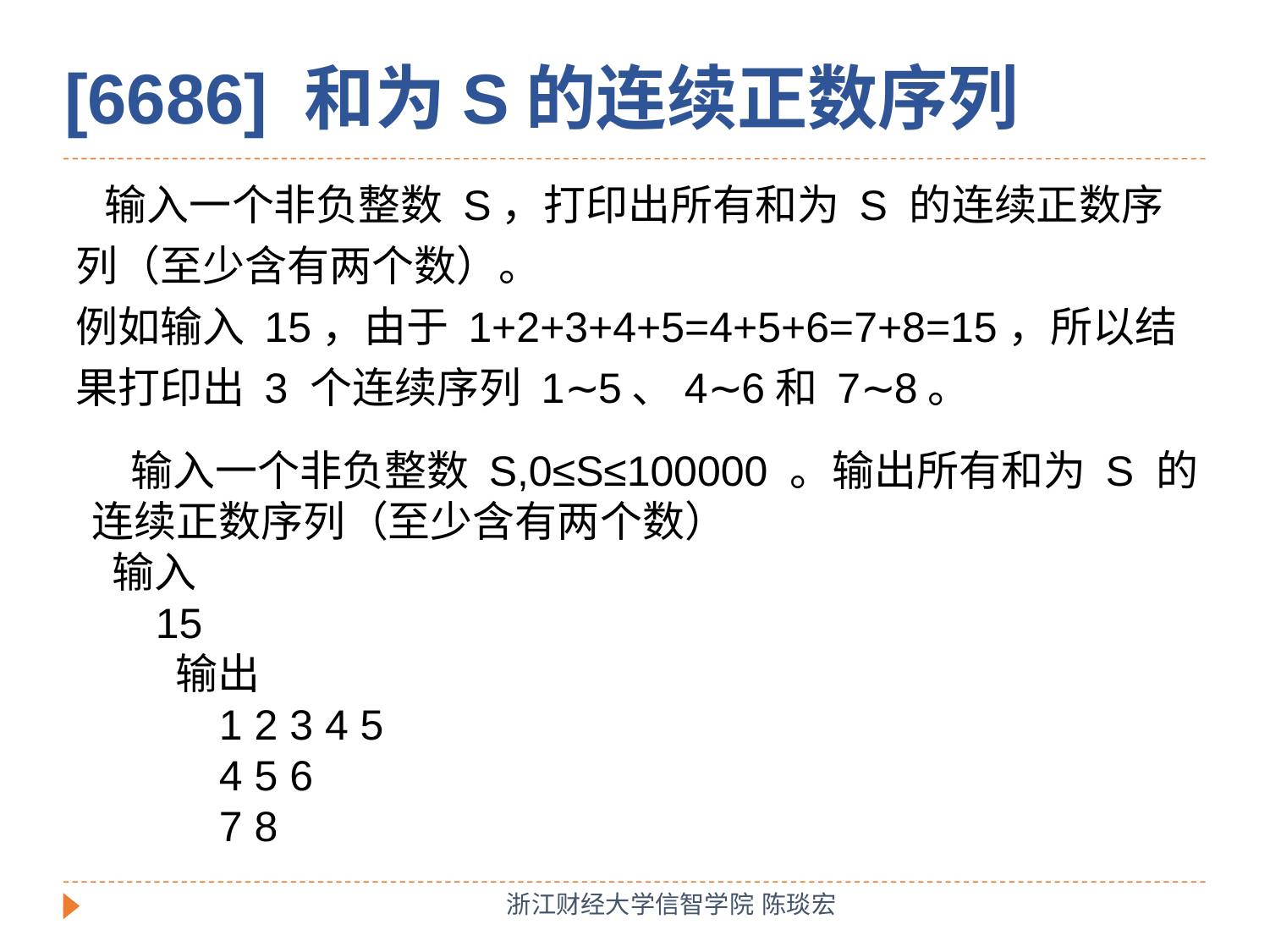

[6686] 和为S的连续正数序列
  输入一个非负整数 S，打印出所有和为 S 的连续正数序列（至少含有两个数）。
例如输入 15，由于 1+2+3+4+5=4+5+6=7+8=15，所以结果打印出 3 个连续序列 1∼5、4∼6和 7∼8。
   输入一个非负整数 S,0≤S≤100000 。输出所有和为 S 的连续正数序列（至少含有两个数）
 输入
15
 输出
1 2 3 4 5
4 5 6
7 8
浙江财经大学信智学院 陈琰宏
26